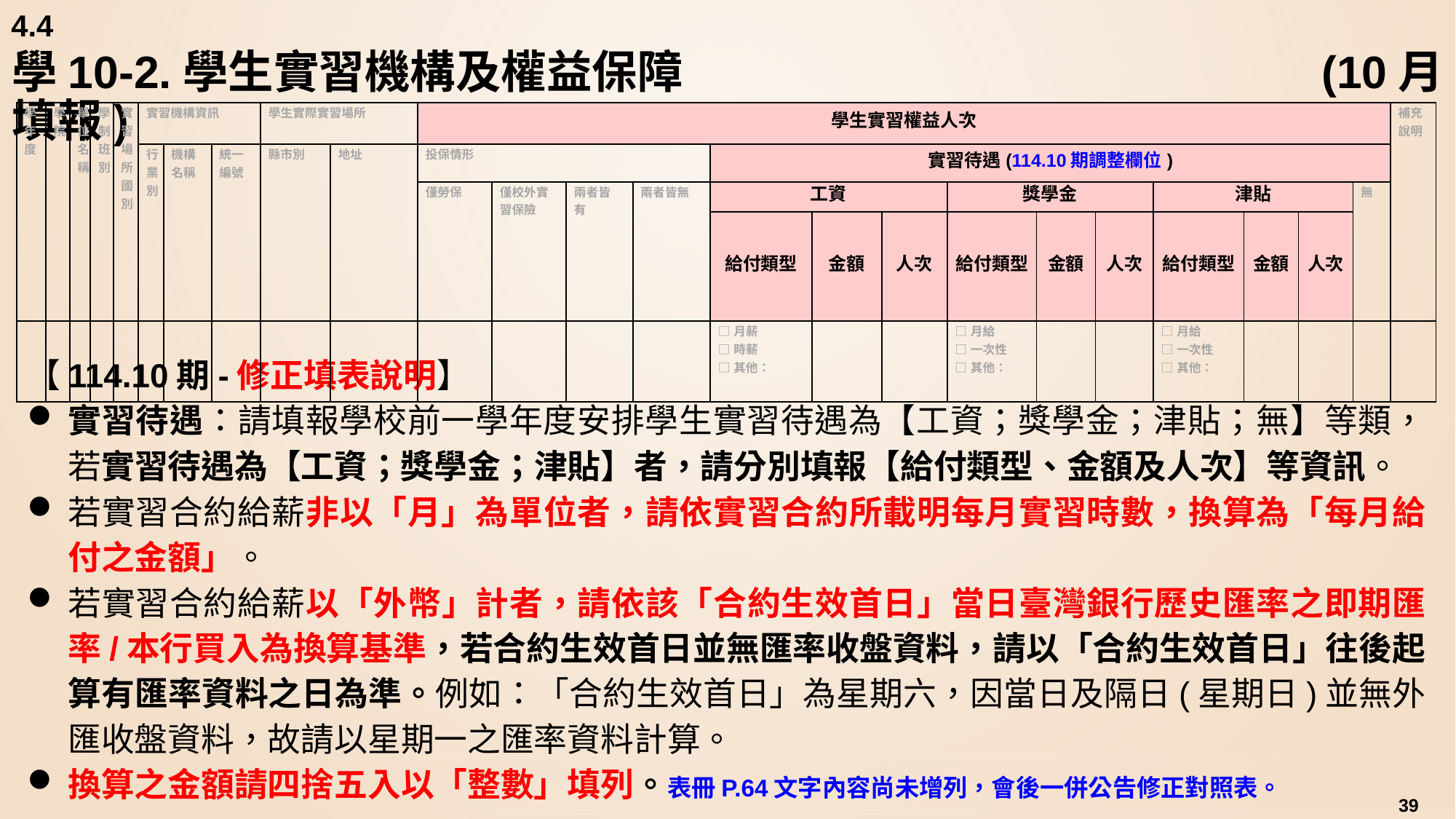

4.4
# 學10-2.學生實習機構及權益保障	   					(10月填報)
| 學年度 | 學院 | 單位名稱 | 學制班別 | 實習場所國別 | 實習機構資訊 |  |  | 學生實際實習場所 |  | 學生實習權益人次 |  |  |  |  |  |  |  |  |  |  |  |  |  | 補充說明 |
| --- | --- | --- | --- | --- | --- | --- | --- | --- | --- | --- | --- | --- | --- | --- | --- | --- | --- | --- | --- | --- | --- | --- | --- | --- |
|  |  |  |  |  | 行業別 | 機構名稱 | 統一編號 | 縣市別 | 地址 | 投保情形 |  |  |  | 實習待遇(114.10期調整欄位) |  |  |  |  |  |  |  |  |  |  |
|  |  |  |  |  |  |  |  |  |  | 僅勞保 | 僅校外實習保險 | 兩者皆有 | 兩者皆無 | 工資 |  |  | 獎學金 |  |  | 津貼 |  |  | 無 |  |
|  |  |  |  |  |  |  |  |  |  |  |  |  |  | 給付類型 | 金額 | 人次 | 給付類型 | 金額 | 人次 | 給付類型 | 金額 | 人次 |  |  |
|  |  |  |  |  |  |  |  |  |  |  |  |  |  | □月薪 □時薪 □其他： |  |  | □月給 □一次性 □其他： |  |  | □月給 □一次性 □其他： |  |  |  |  |
【114.10期-修正填表說明】
實習待遇：請填報學校前一學年度安排學生實習待遇為【工資；獎學金；津貼；無】等類，若實習待遇為【工資；獎學金；津貼】者，請分別填報【給付類型、金額及人次】等資訊。
若實習合約給薪非以「月」為單位者，請依實習合約所載明每月實習時數，換算為「每月給付之金額」。
若實習合約給薪以「外幣」計者，請依該「合約生效首日」當日臺灣銀行歷史匯率之即期匯率/本行買入為換算基準，若合約生效首日並無匯率收盤資料，請以「合約生效首日」往後起算有匯率資料之日為準。例如：「合約生效首日」為星期六，因當日及隔日(星期日)並無外匯收盤資料，故請以星期一之匯率資料計算。
換算之金額請四捨五入以「整數」填列。表冊P.64文字內容尚未增列，會後一併公告修正對照表。